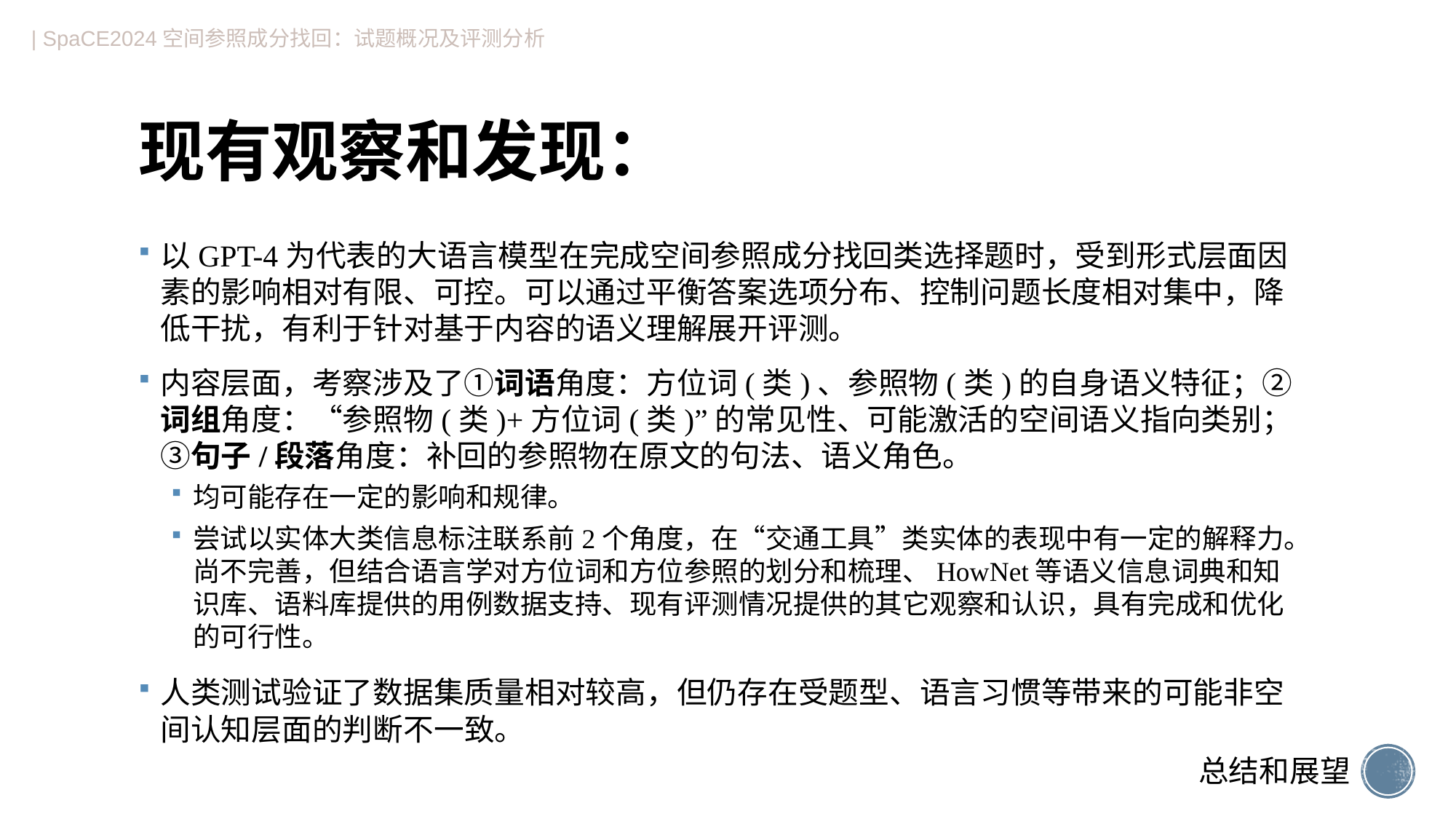

| SpaCE2024空间参照成分找回：试题概况及评测分析
# 现有观察和发现：
以GPT-4为代表的大语言模型在完成空间参照成分找回类选择题时，受到形式层面因素的影响相对有限、可控。可以通过平衡答案选项分布、控制问题长度相对集中，降低干扰，有利于针对基于内容的语义理解展开评测。
内容层面，考察涉及了①词语角度：方位词(类)、参照物(类)的自身语义特征；②词组角度：“参照物(类)+方位词(类)”的常见性、可能激活的空间语义指向类别；③句子/段落角度：补回的参照物在原文的句法、语义角色。
均可能存在一定的影响和规律。
尝试以实体大类信息标注联系前2个角度，在“交通工具”类实体的表现中有一定的解释力。尚不完善，但结合语言学对方位词和方位参照的划分和梳理、HowNet等语义信息词典和知识库、语料库提供的用例数据支持、现有评测情况提供的其它观察和认识，具有完成和优化的可行性。
人类测试验证了数据集质量相对较高，但仍存在受题型、语言习惯等带来的可能非空间认知层面的判断不一致。
总结和展望